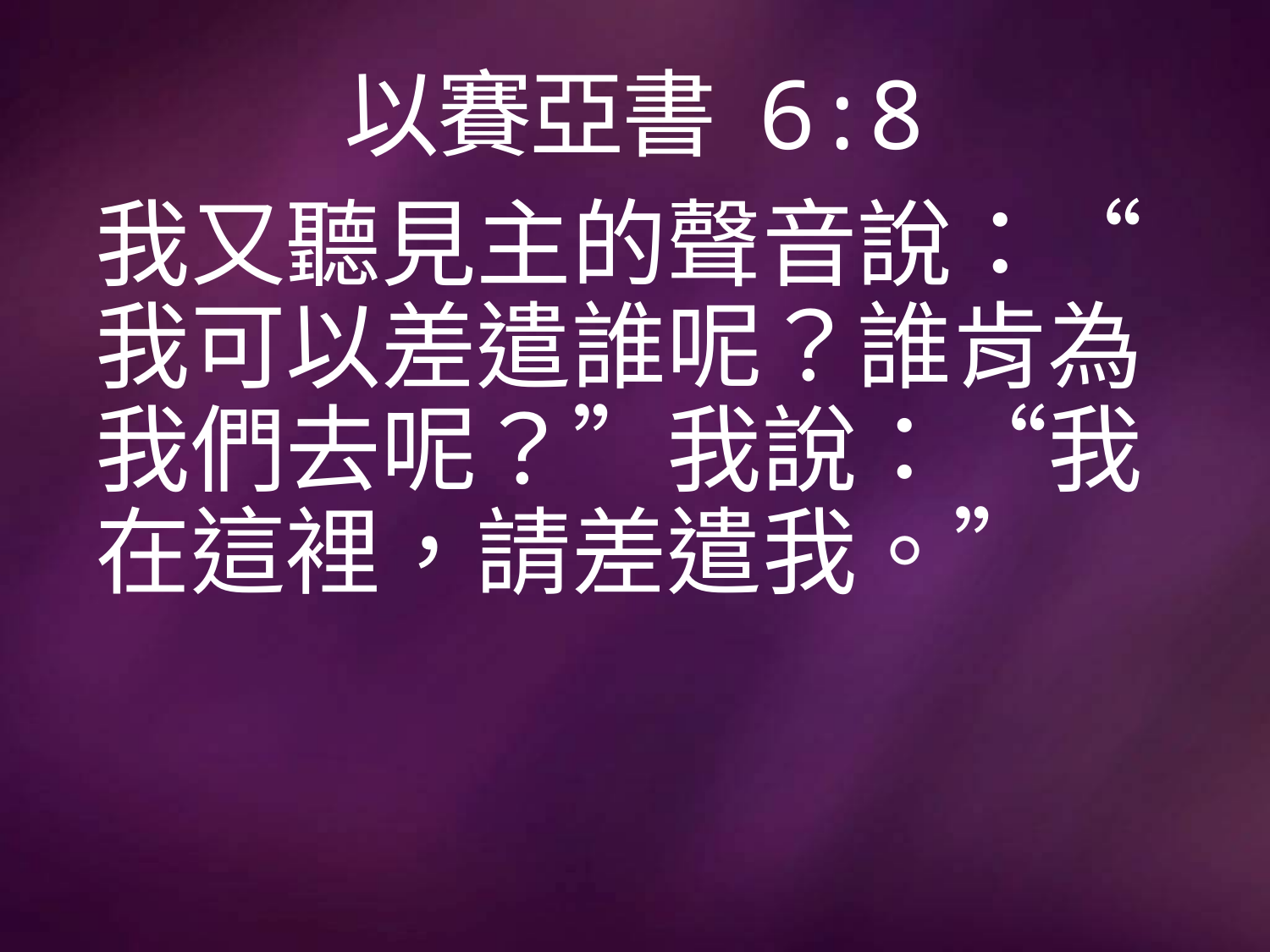

# 以賽亞書 6:8
我又聽見主的聲音說：“我可以差遣誰呢？誰肯為我們去呢？”我說：“我在這裡，請差遣我。”